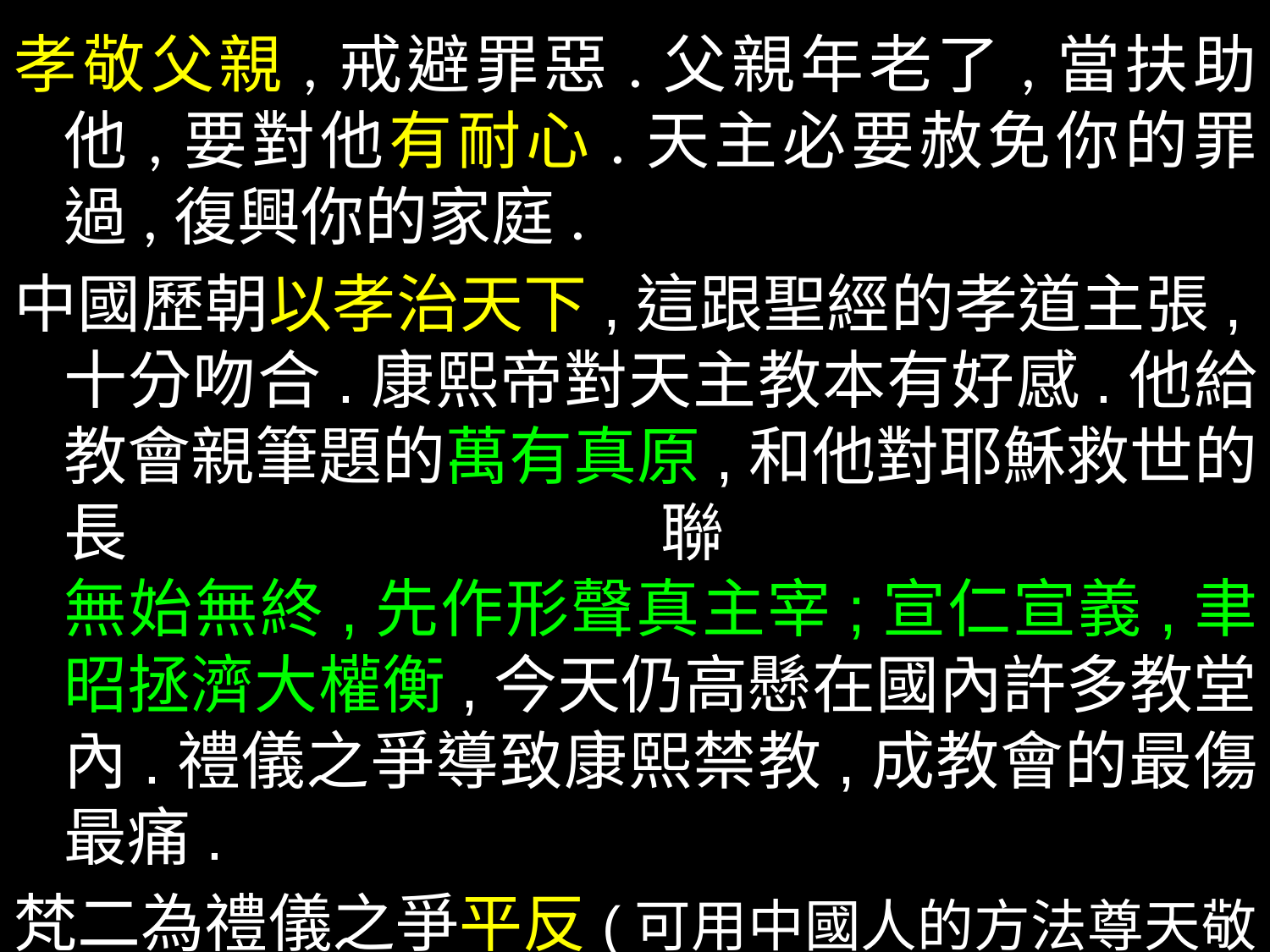

孝敬父親,戒避罪惡.父親年老了,當扶助他,要對他有耐心.天主必要赦免你的罪過,復興你的家庭.
中國歷朝以孝治天下,這跟聖經的孝道主張,十分吻合.康熙帝對天主教本有好感.他給教會親筆題的萬有真原,和他對耶穌救世的長聯
無始無終,先作形聲真主宰;宣仁宣義,聿昭拯濟大權衡,今天仍高懸在國內許多教堂內.禮儀之爭導致康熙禁教,成教會的最傷最痛.
梵二為禮儀之爭平反(可用中國人的方法尊天敬祖),可惜晚了三百年! 時機不珍惜,它會一去不返.